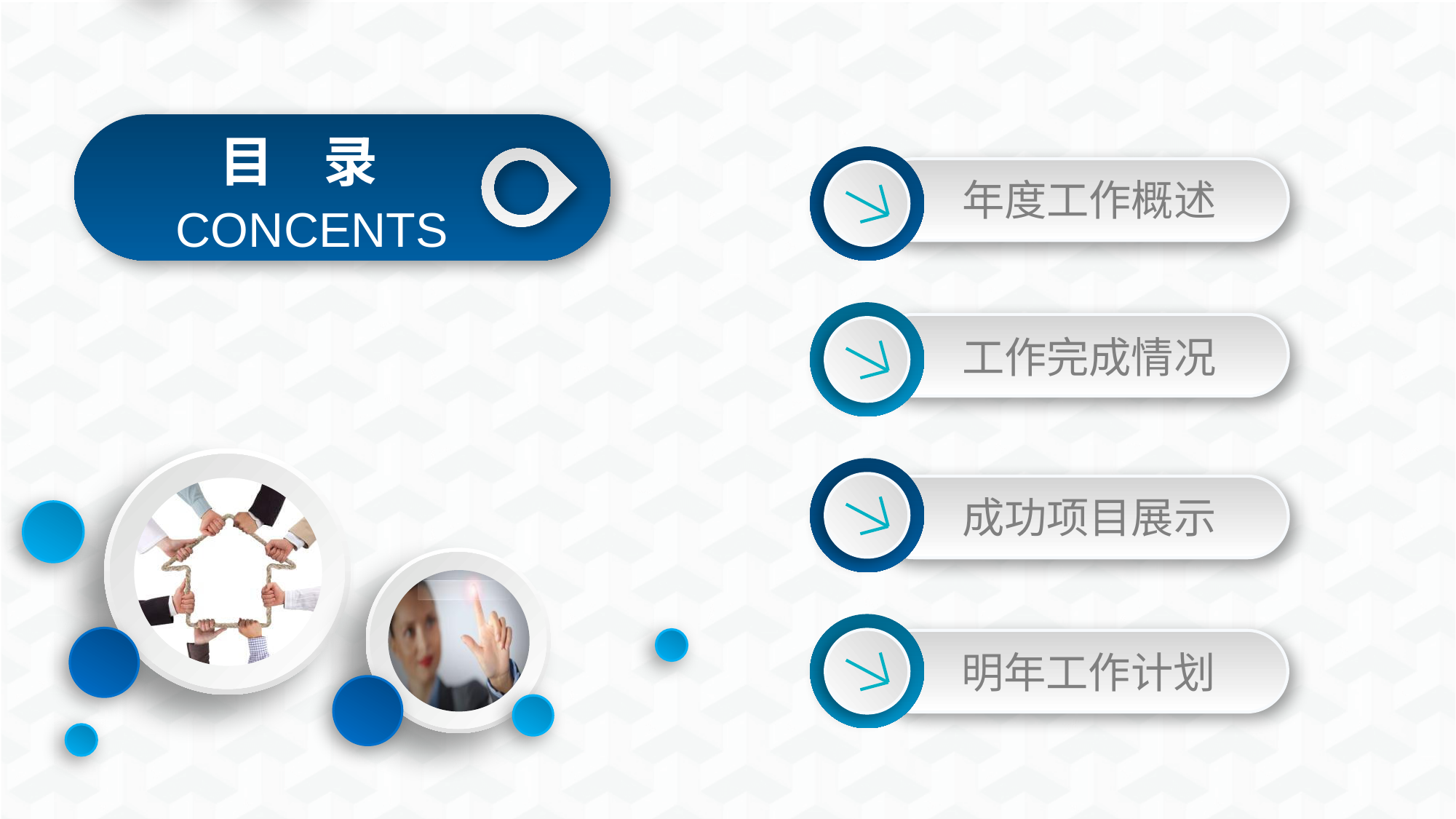

目    录

年度工作概述
CONCENTS

工作完成情况

成功项目展示

明年工作计划